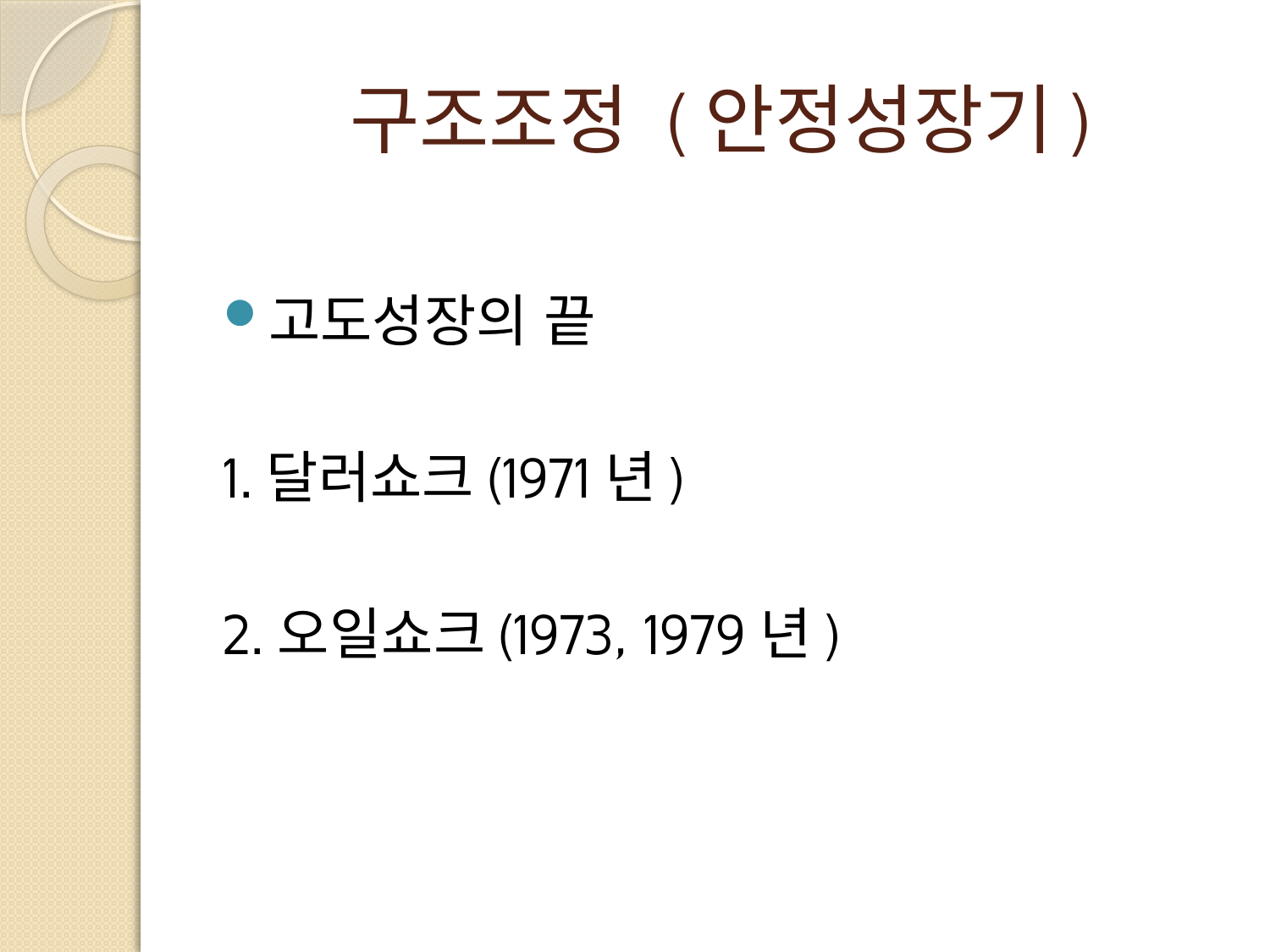

# 구조조정 (안정성장기)

고도성장의 끝

1.달러쇼크(1971년)

2.오일쇼크(1973, 1979년)